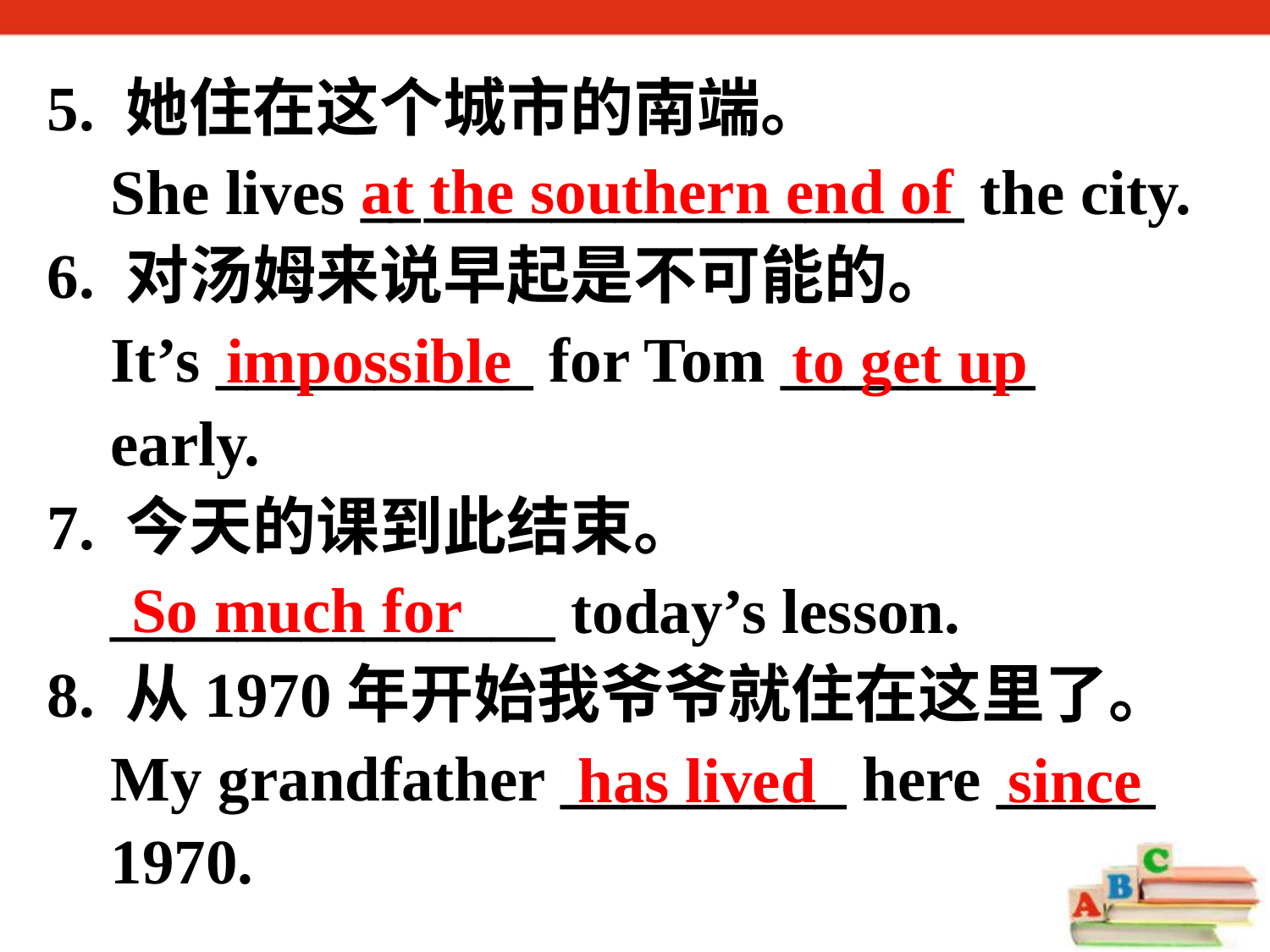

5. 她住在这个城市的南端。
    She lives ___________________ the city.
6. 对汤姆来说早起是不可能的。
    It’s __________ for Tom ________
    early.
7. 今天的课到此结束。
    ______________ today’s lesson.
8. 从1970年开始我爷爷就住在这里了。
    My grandfather _________ here _____
    1970.
at the southern end of
impossible
to get up
So much for
has lived
since